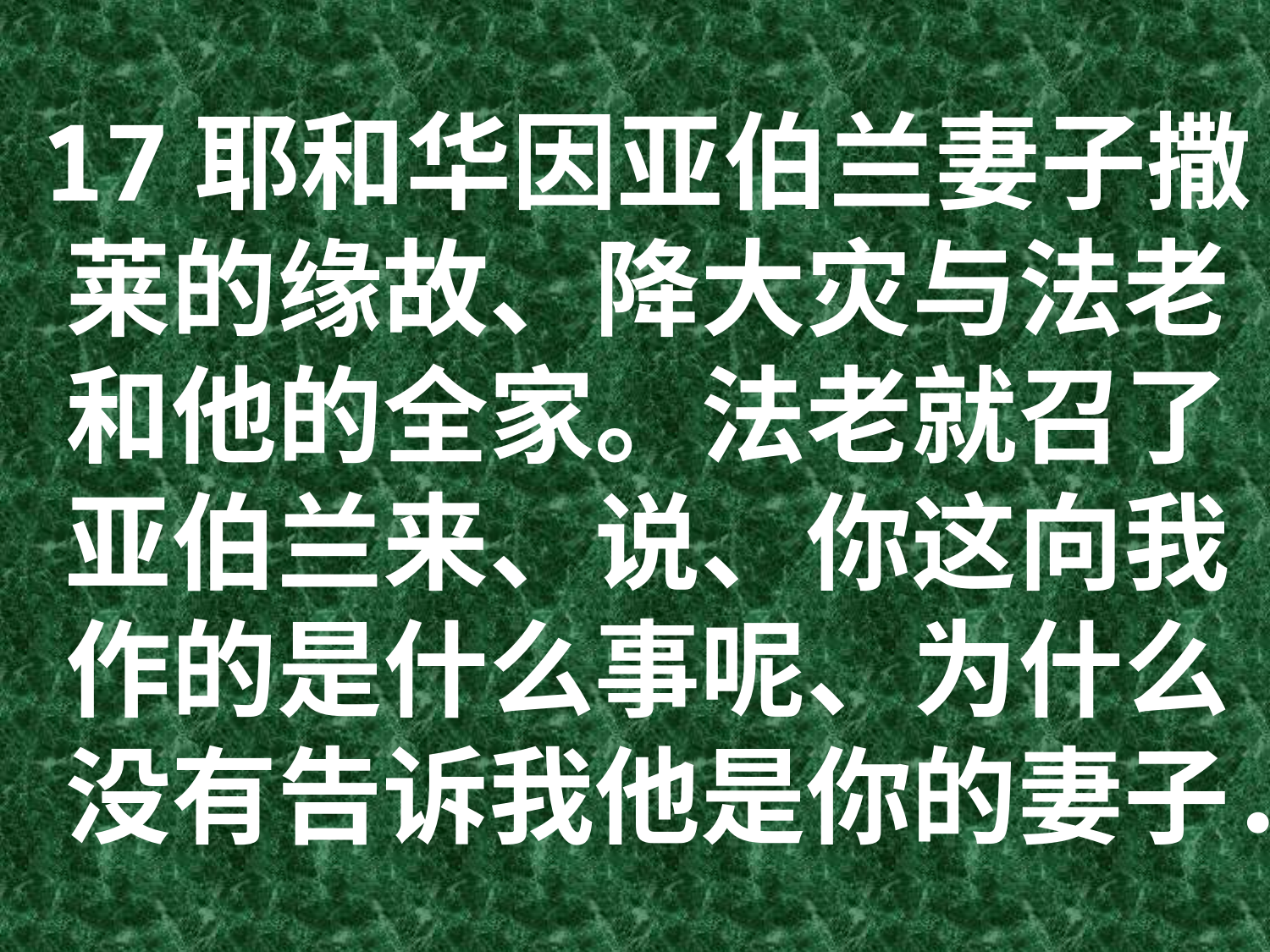

17耶和华因亚伯兰妻子撒莱的缘故、降大灾与法老和他的全家。法老就召了亚伯兰来、说、你这向我作的是什么事呢、为什么没有告诉我他是你的妻子．